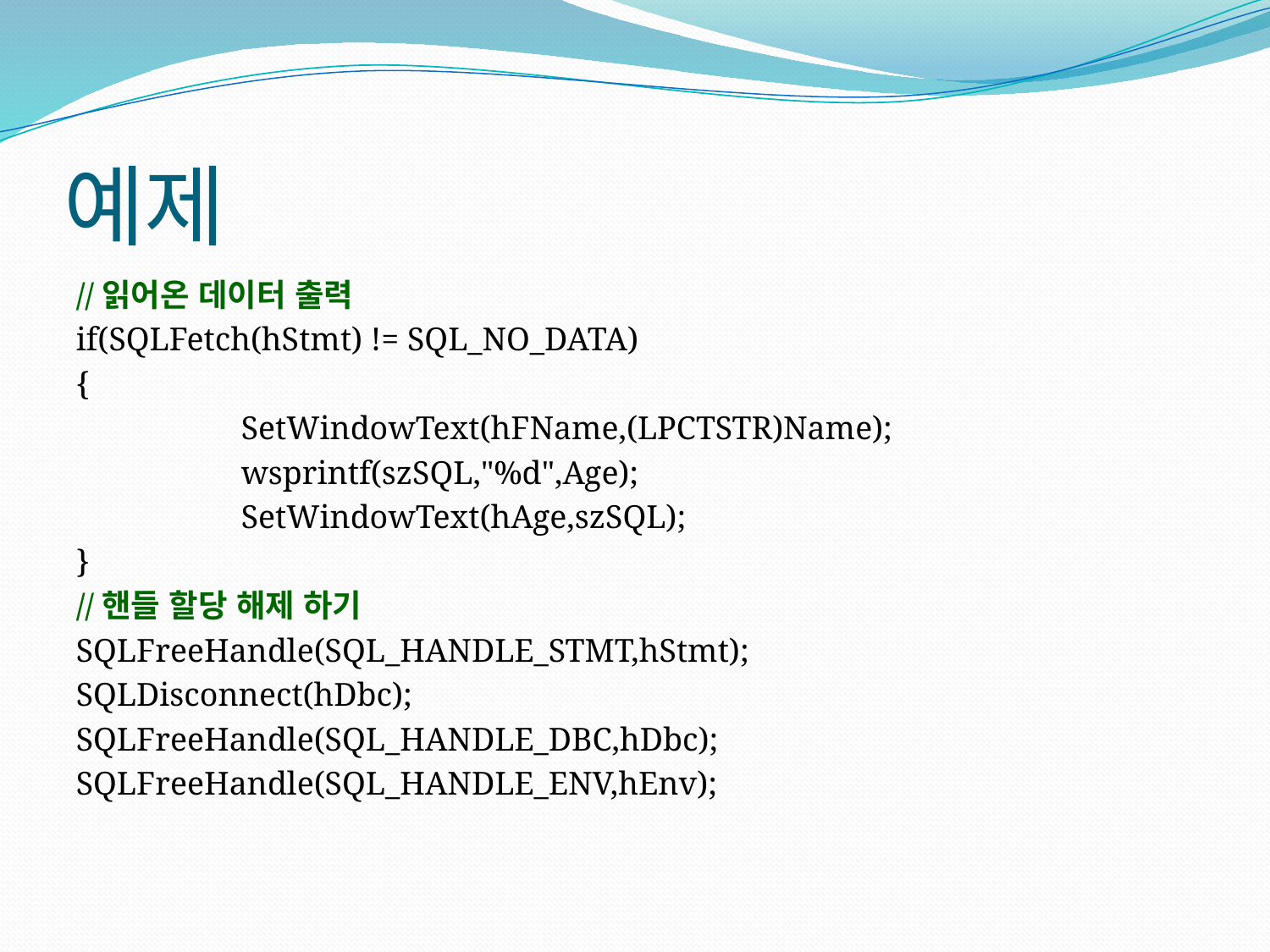

# 예제
//읽어온 데이터 출력
if(SQLFetch(hStmt) != SQL_NO_DATA)
{
		SetWindowText(hFName,(LPCTSTR)Name);
		wsprintf(szSQL,"%d",Age);
		SetWindowText(hAge,szSQL);
}
//핸들 할당 해제 하기
SQLFreeHandle(SQL_HANDLE_STMT,hStmt);
SQLDisconnect(hDbc);
SQLFreeHandle(SQL_HANDLE_DBC,hDbc);
SQLFreeHandle(SQL_HANDLE_ENV,hEnv);